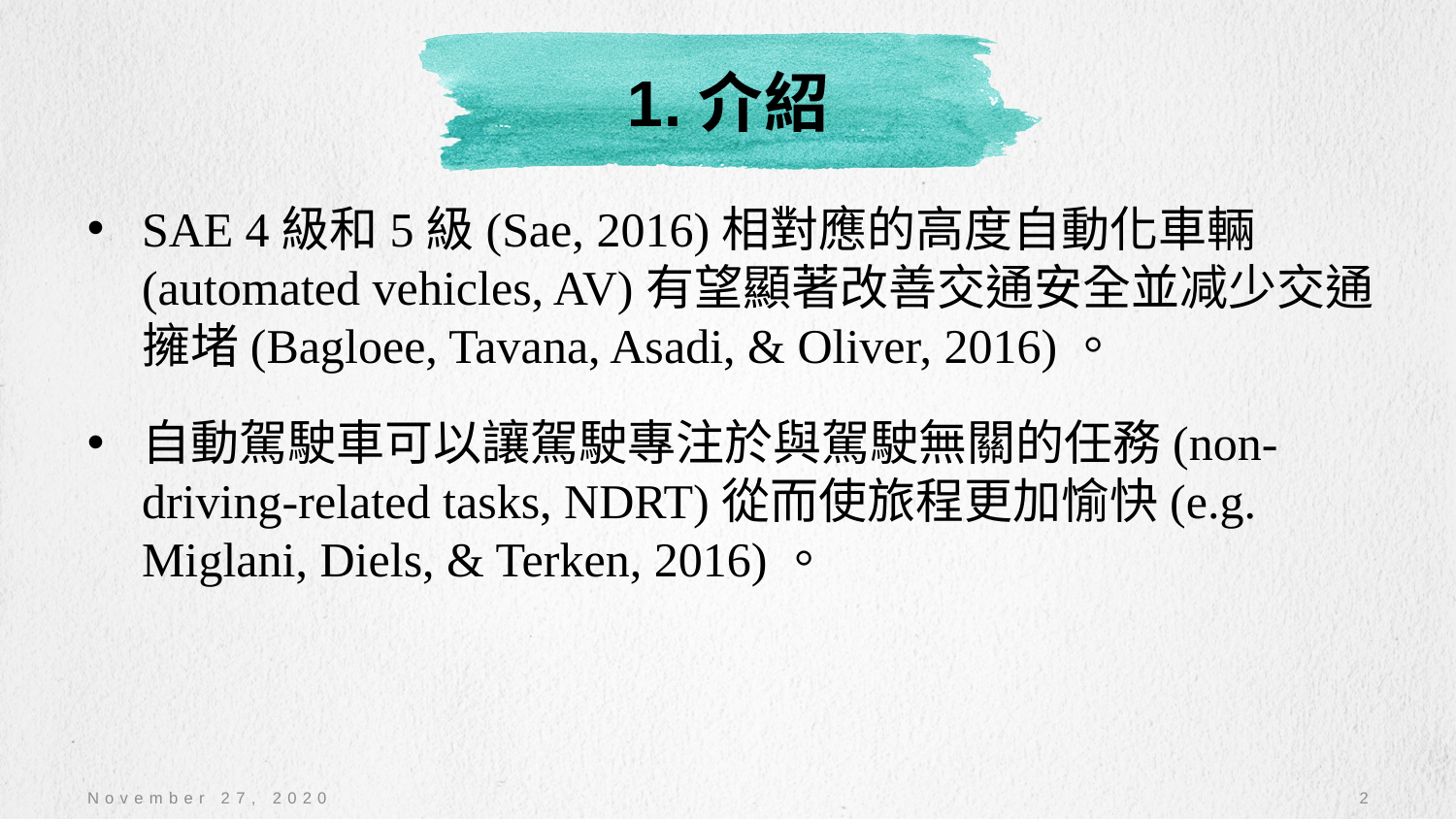

# 1.介紹
SAE 4級和5級(Sae, 2016)相對應的高度自動化車輛(automated vehicles, AV)有望顯著改善交通安全並减少交通擁堵(Bagloee, Tavana, Asadi, & Oliver, 2016)。
自動駕駛車可以讓駕駛專注於與駕駛無關的任務(non-driving-related tasks, NDRT)從而使旅程更加愉快(e.g. Miglani, Diels, & Terken, 2016)。

November 27, 2020
2